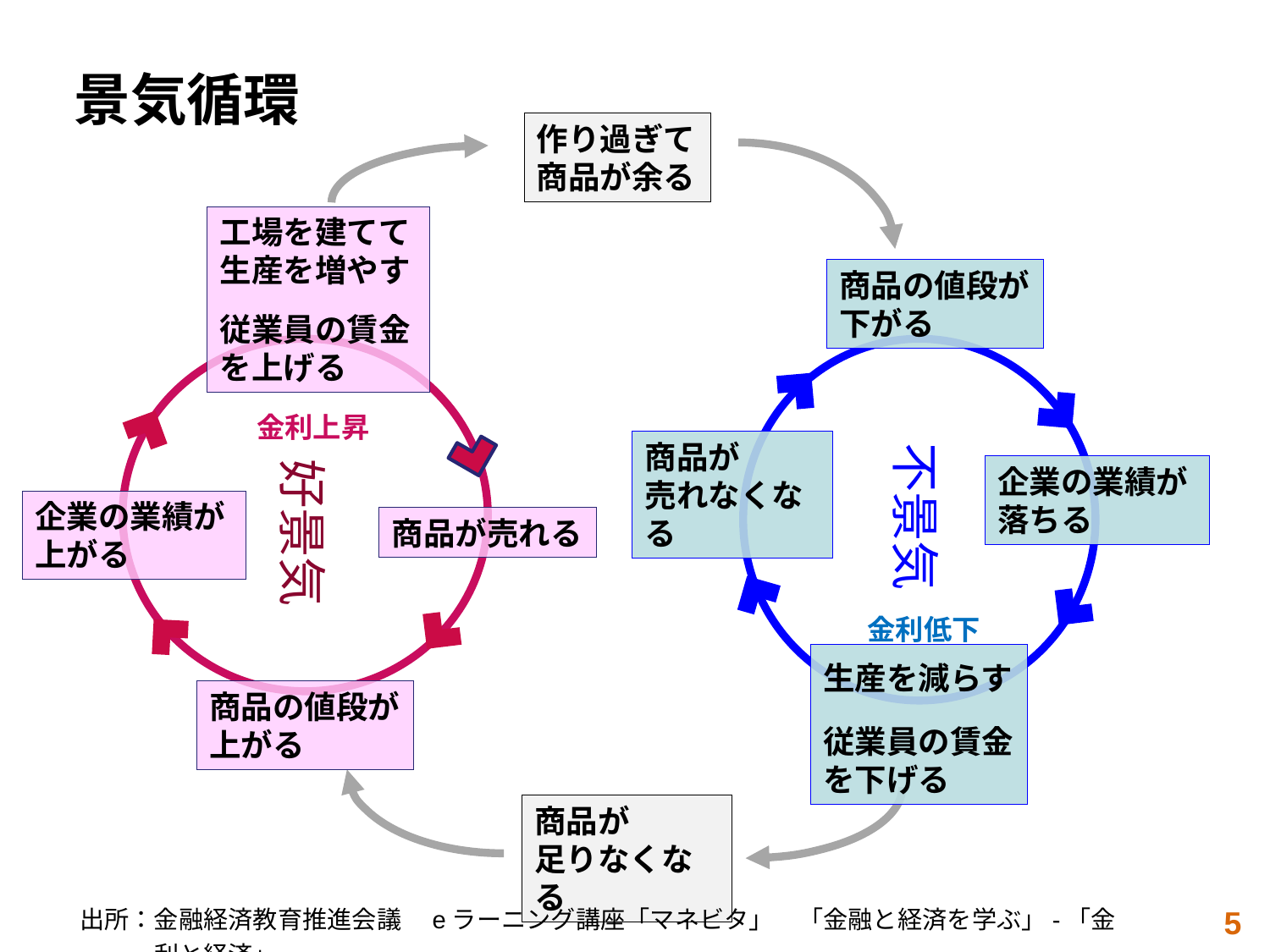

景気循環
作り過ぎて
商品が余る

工場を建てて
生産を増やす
従業員の賃金を上げる
商品の値段が
下がる

金利上昇
不景気
商品が
売れなくなる
好景気
企業の業績が
落ちる
企業の業績が
上がる
商品が売れる
金利低下
生産を減らす
従業員の賃金を下げる
商品の値段が
上がる

商品が
足りなくなる
出所：金融経済教育推進会議　eラーニング講座「マネビタ」　「金融と経済を学ぶ」-「金利と経済」
5